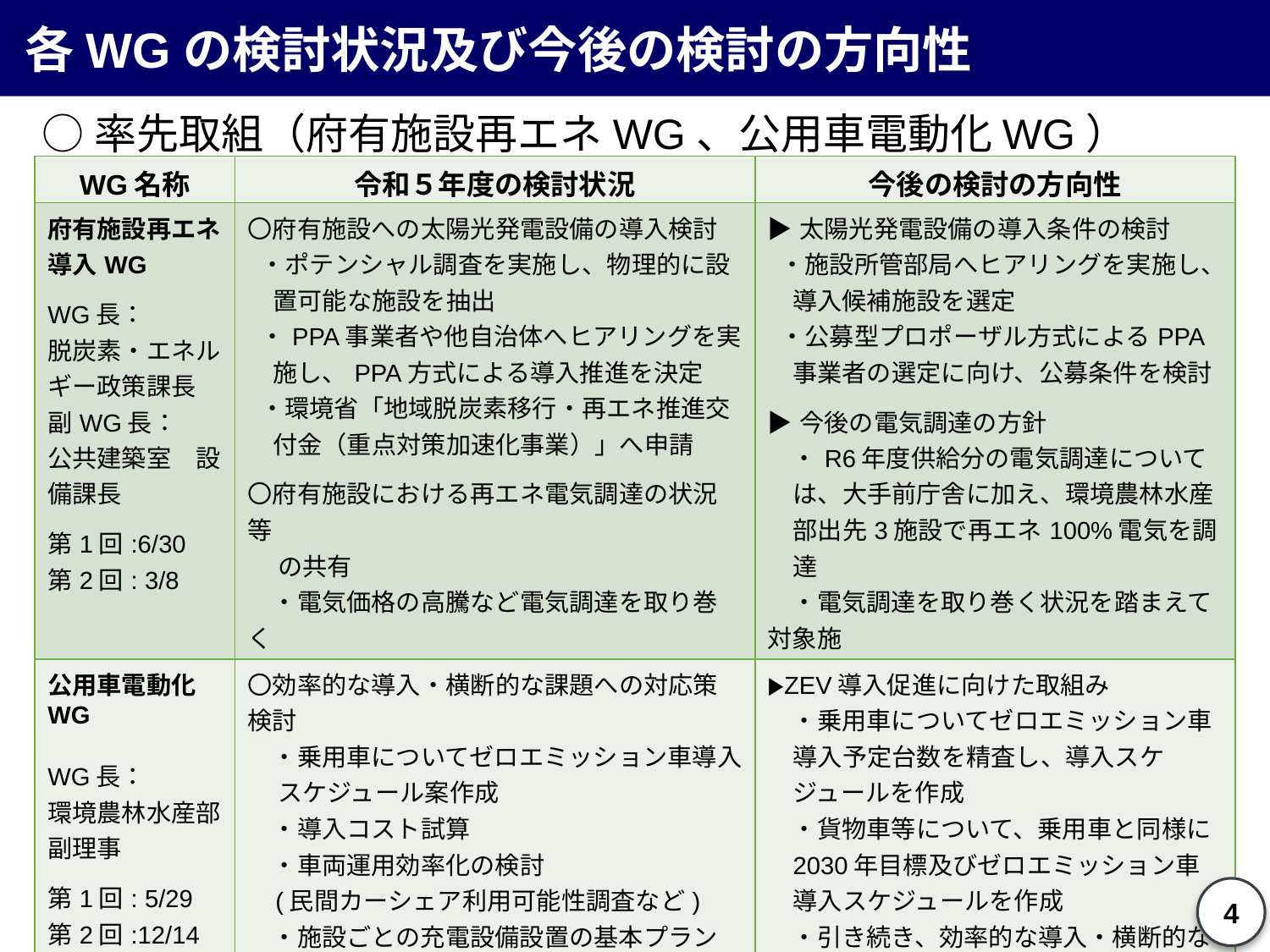

各WGの検討状況及び今後の検討の方向性
○率先取組（府有施設再エネWG、公用車電動化WG）
| WG名称 | 令和５年度の検討状況 | 今後の検討の方向性 |
| --- | --- | --- |
| 府有施設再エネ導入WG WG長： 脱炭素・エネルギー政策課長 副WG長： 公共建築室　設備課長 第1回:6/30 第2回: 3/8 | 〇府有施設への太陽光発電設備の導入検討 ・ポテンシャル調査を実施し、物理的に設置可能な施設を抽出 ・PPA事業者や他自治体へヒアリングを実施し、PPA方式による導入推進を決定 ・環境省「地域脱炭素移行・再エネ推進交付金（重点対策加速化事業）」へ申請 〇府有施設における再エネ電気調達の状況等　 　 の共有 　・電気価格の高騰など電気調達を取り巻く 　　現状の共有 　・令和５年度の調達結果の共有 | ▶太陽光発電設備の導入条件の検討 ・施設所管部局へヒアリングを実施し、導入候補施設を選定 ・公募型プロポーザル方式によるPPA事業者の選定に向け、公募条件を検討 ▶今後の電気調達の方針 　・R6年度供給分の電気調達については、大手前庁舎に加え、環境農林水産部出先3施設で再エネ100%電気を調達 　・電気調達を取り巻く状況を踏まえて対象施 　 設等を検討 ▷R6上半期にWGを開催予定 |
| 公用車電動化WG WG長： 環境農林水産部副理事 第1回: 5/29 第2回:12/14 | 〇効率的な導入・横断的な課題への対応策検討 　・乗用車についてゼロエミッション車導入 　 スケジュール案作成 　・導入コスト試算 　・車両運用効率化の検討 (民間カーシェア利用可能性調査など) 　・施設ごとの充電設備設置の基本プラン作成　 　・充電設備設置検討ガイドライン作成 ▷R7までは、R12目標から想定したゼロエミッション車導入割合を上回る見通し | ▶ZEV導入促進に向けた取組み 　・乗用車についてゼロエミッション車導入予定台数を精査し、導入スケジュールを作成 　・貨物車等について、乗用車と同様に2030年目標及びゼロエミッション車導入スケジュールを作成 　・引き続き、効率的な導入・横断的な課題への対応策を検討し、実施していく ▷R6上半期にWGを開催予定 |
4